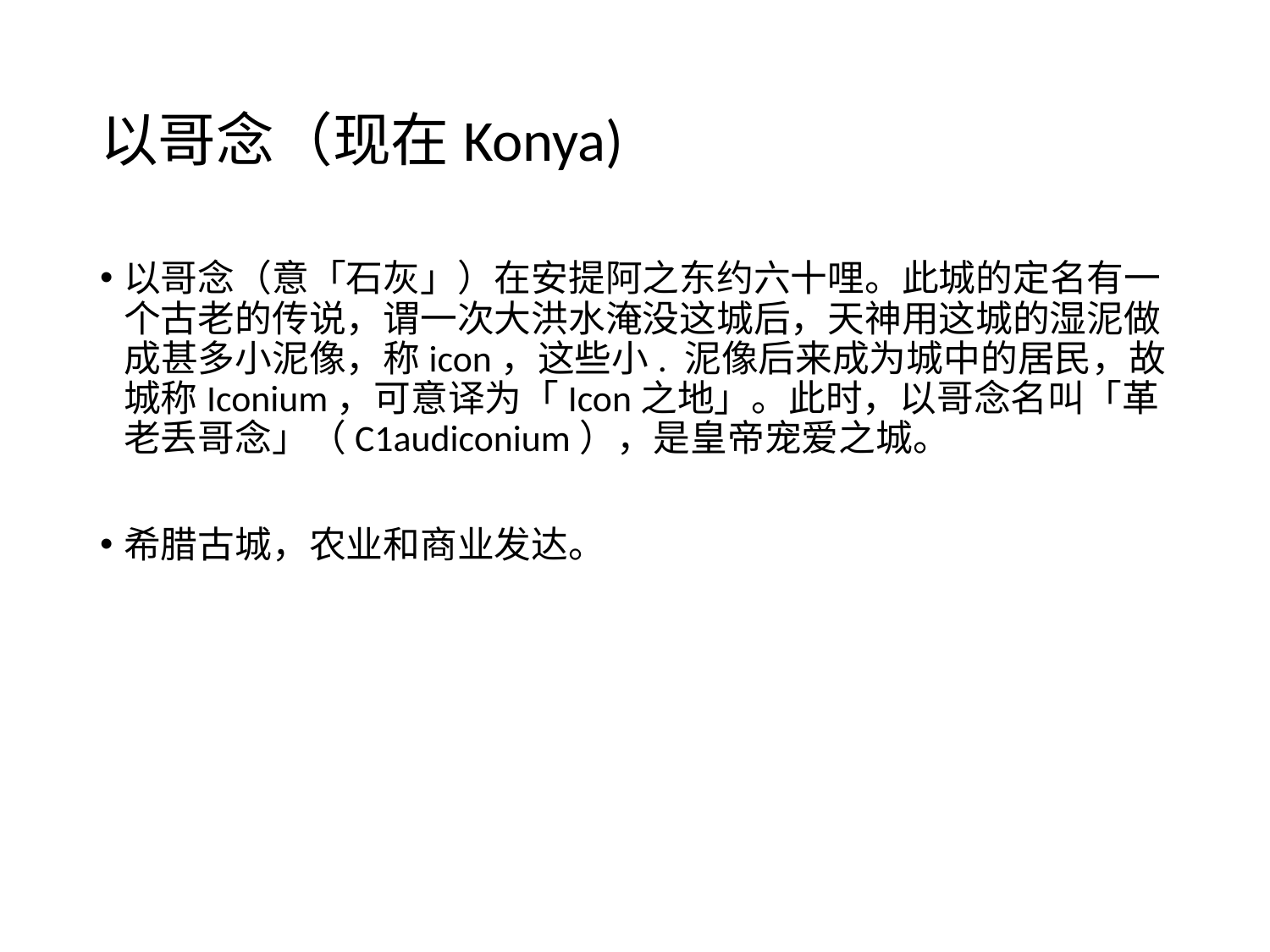

# 以哥念（现在Konya)
以哥念（意「石灰」）在安提阿之东约六十哩。此城的定名有一个古老的传说，谓一次大洪水淹没这城后，天神用这城的湿泥做成甚多小泥像，称icon，这些小. 泥像后来成为城中的居民，故城称Iconium，可意译为「Icon之地」。此时，以哥念名叫「革老丢哥念」（C1audiconium），是皇帝宠爱之城。

希腊古城，农业和商业发达。